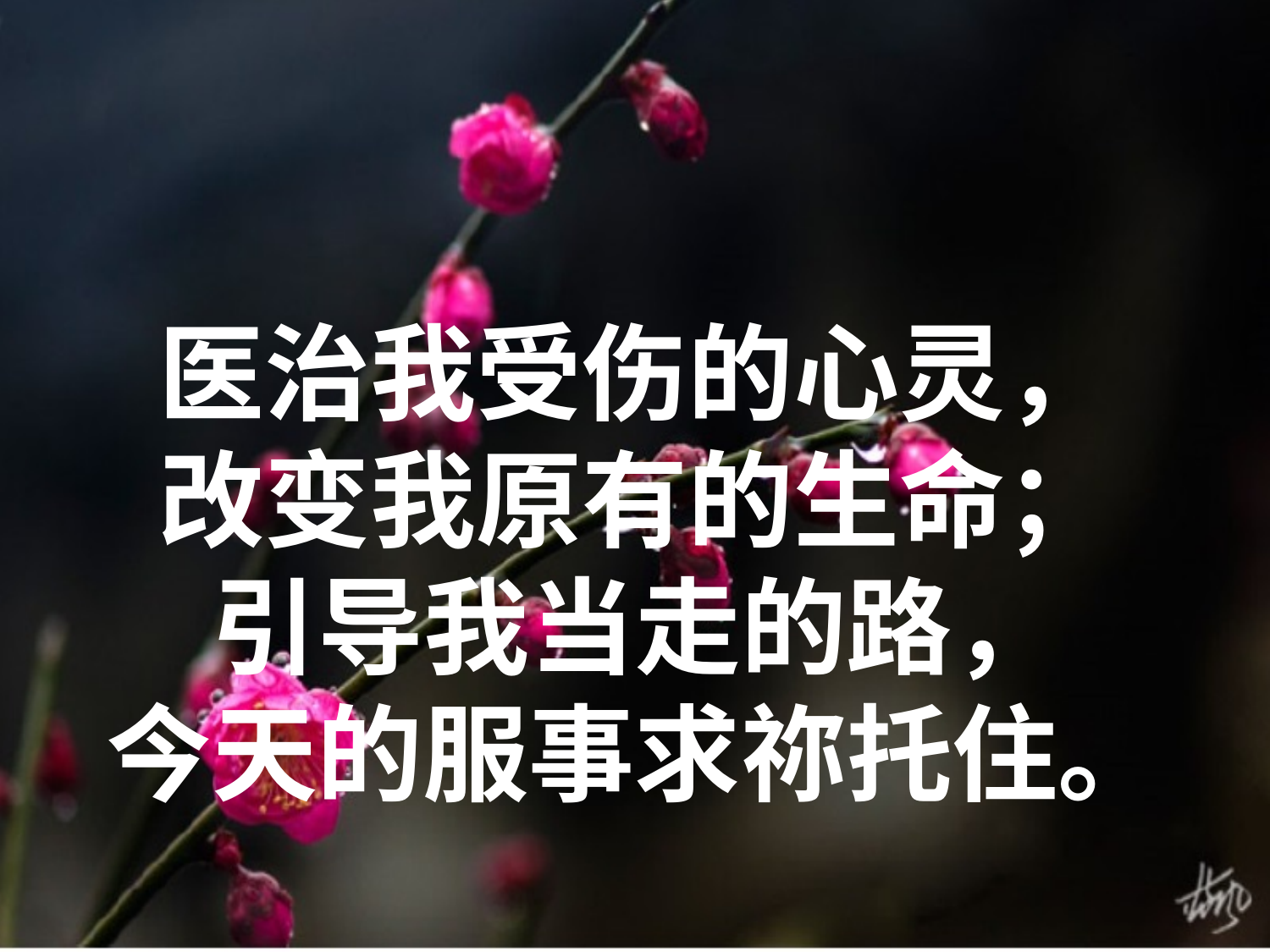

医治我受伤的心灵，
改变我原有的生命；
引导我当走的路，
今天的服事求祢托住。